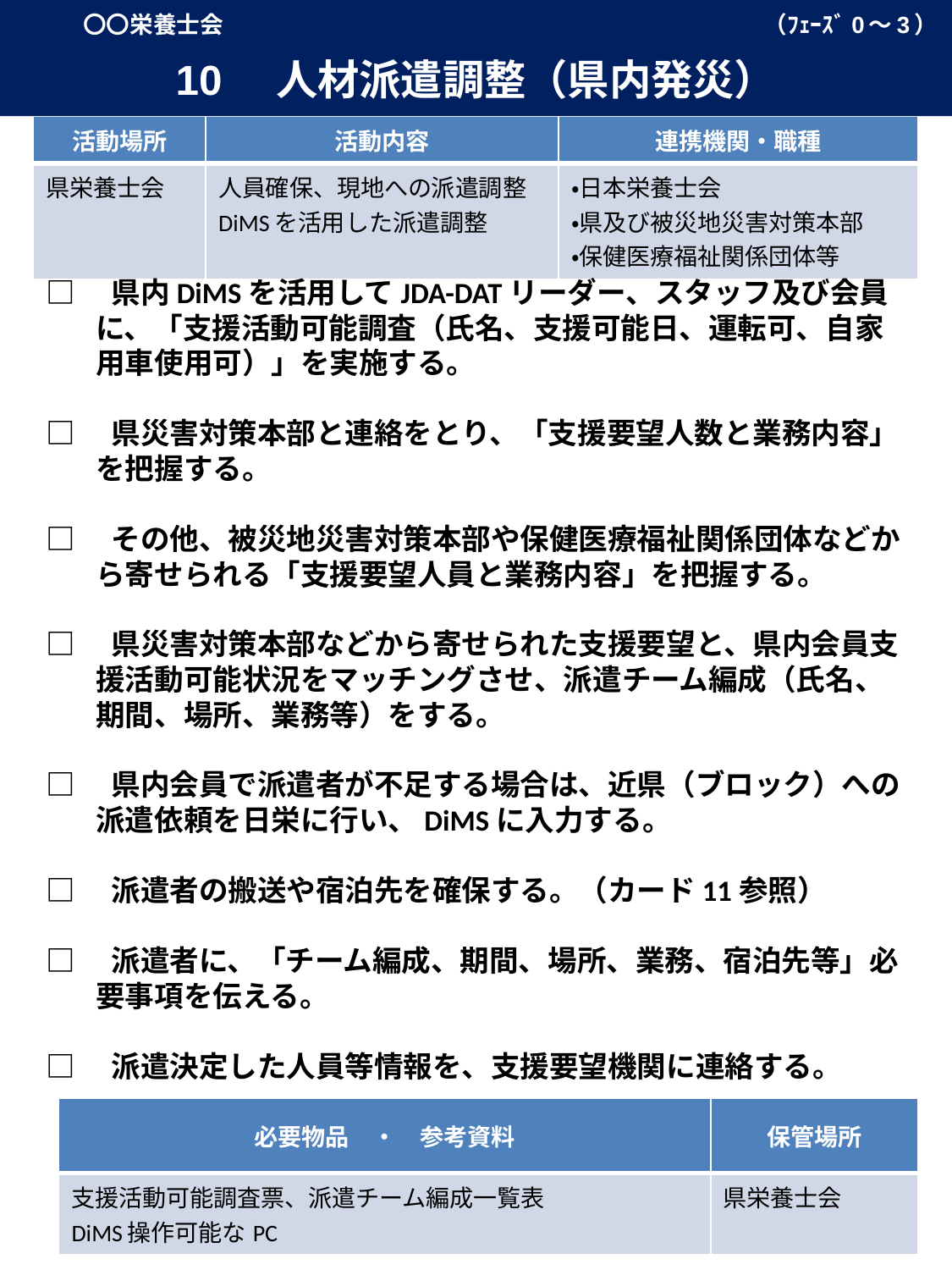

〇〇栄養士会　　　　　　　　　　　　　　　　　　　　　　　（ﾌｪｰｽﾞ0～3）10　人材派遣調整（県内発災）

| 活動場所 | 活動内容 | 連携機関・職種 |
| --- | --- | --- |
| 県栄養士会 | 人員確保、現地への派遣調整 DiMSを活用した派遣調整 | ・日本栄養士会 ・県及び被災地災害対策本部 ・保健医療福祉関係団体等 |
□　県内DiMSを活用してJDA-DATリーダー、スタッフ及び会員に、「支援活動可能調査（氏名、支援可能日、運転可、自家用車使用可）」を実施する。

□　県災害対策本部と連絡をとり、「支援要望人数と業務内容」を把握する。

□　その他、被災地災害対策本部や保健医療福祉関係団体などから寄せられる「支援要望人員と業務内容」を把握する。

□　県災害対策本部などから寄せられた支援要望と、県内会員支援活動可能状況をマッチングさせ、派遣チーム編成（氏名、期間、場所、業務等）をする。

□　県内会員で派遣者が不足する場合は、近県（ブロック）への派遣依頼を日栄に行い、DiMSに入力する。

□　派遣者の搬送や宿泊先を確保する。（カード11参照）

□　派遣者に、「チーム編成、期間、場所、業務、宿泊先等」必要事項を伝える。

□　派遣決定した人員等情報を、支援要望機関に連絡する。
| 必要物品　・　参考資料 | 保管場所 |
| --- | --- |
| 支援活動可能調査票、派遣チーム編成一覧表 DiMS操作可能なPC | 県栄養士会 |